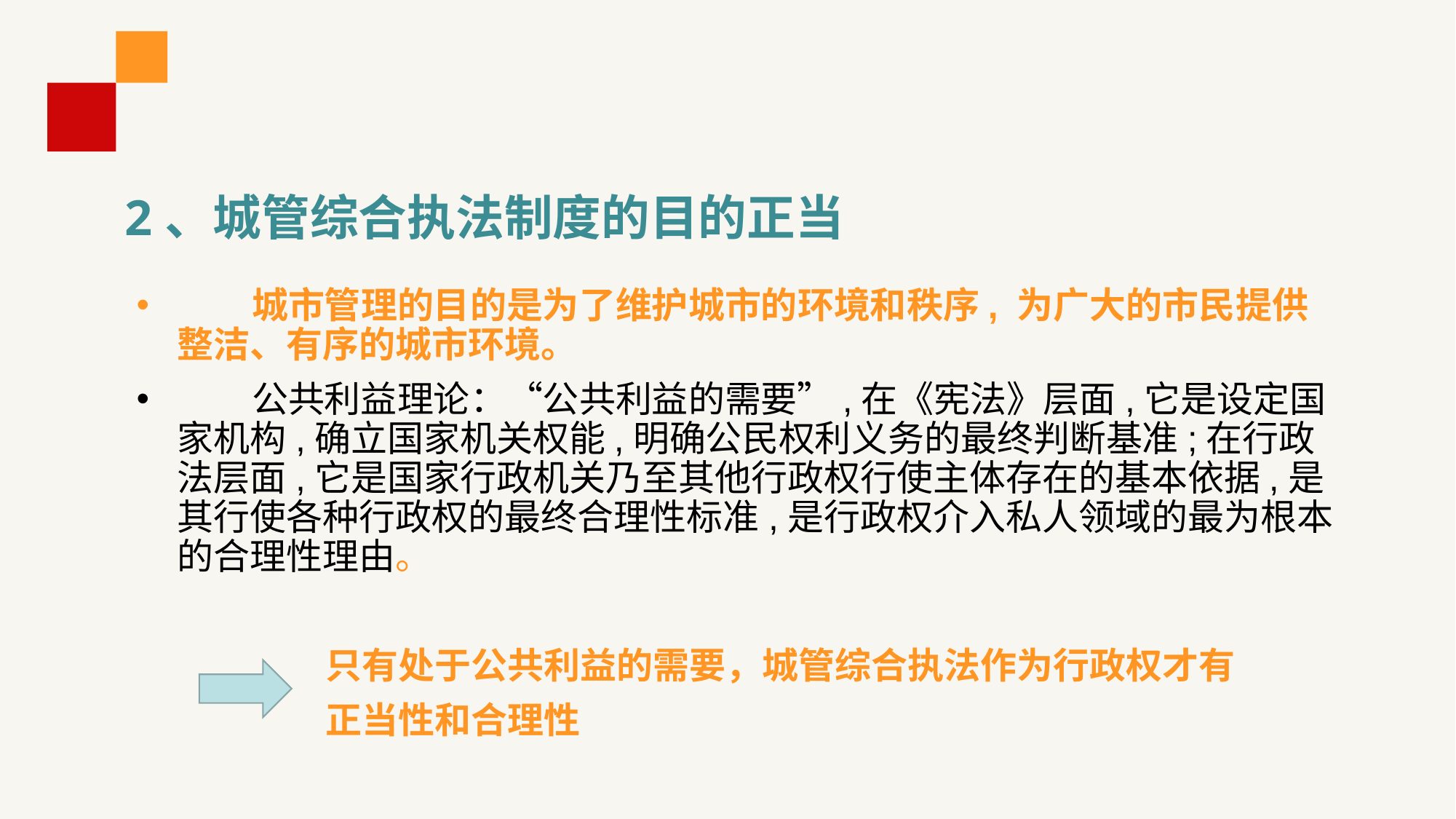

# 2、城管综合执法制度的目的正当
        城市管理的目的是为了维护城市的环境和秩序, 为广大的市民提供整洁、有序的城市环境。
        公共利益理论：“公共利益的需要”,在《宪法》层面,它是设定国家机构,确立国家机关权能,明确公民权利义务的最终判断基准;在行政法层面,它是国家行政机关乃至其他行政权行使主体存在的基本依据,是其行使各种行政权的最终合理性标准,是行政权介入私人领域的最为根本的合理性理由。

                      只有处于公共利益的需要，城管综合执法作为行政权才有
                      正当性和合理性